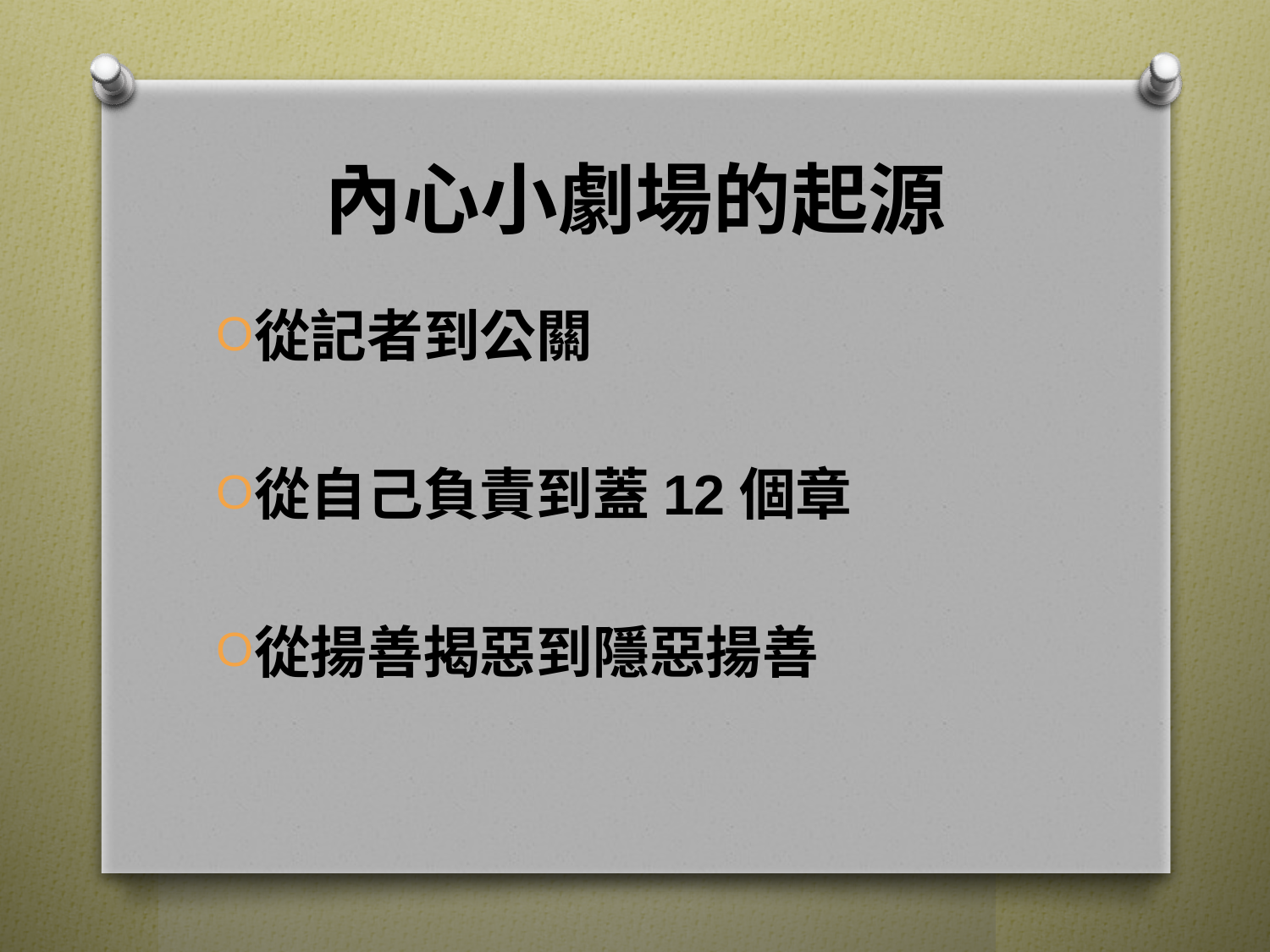

# 內心小劇場的起源
從記者到公關

從自己負責到蓋12個章

從揚善揭惡到隱惡揚善